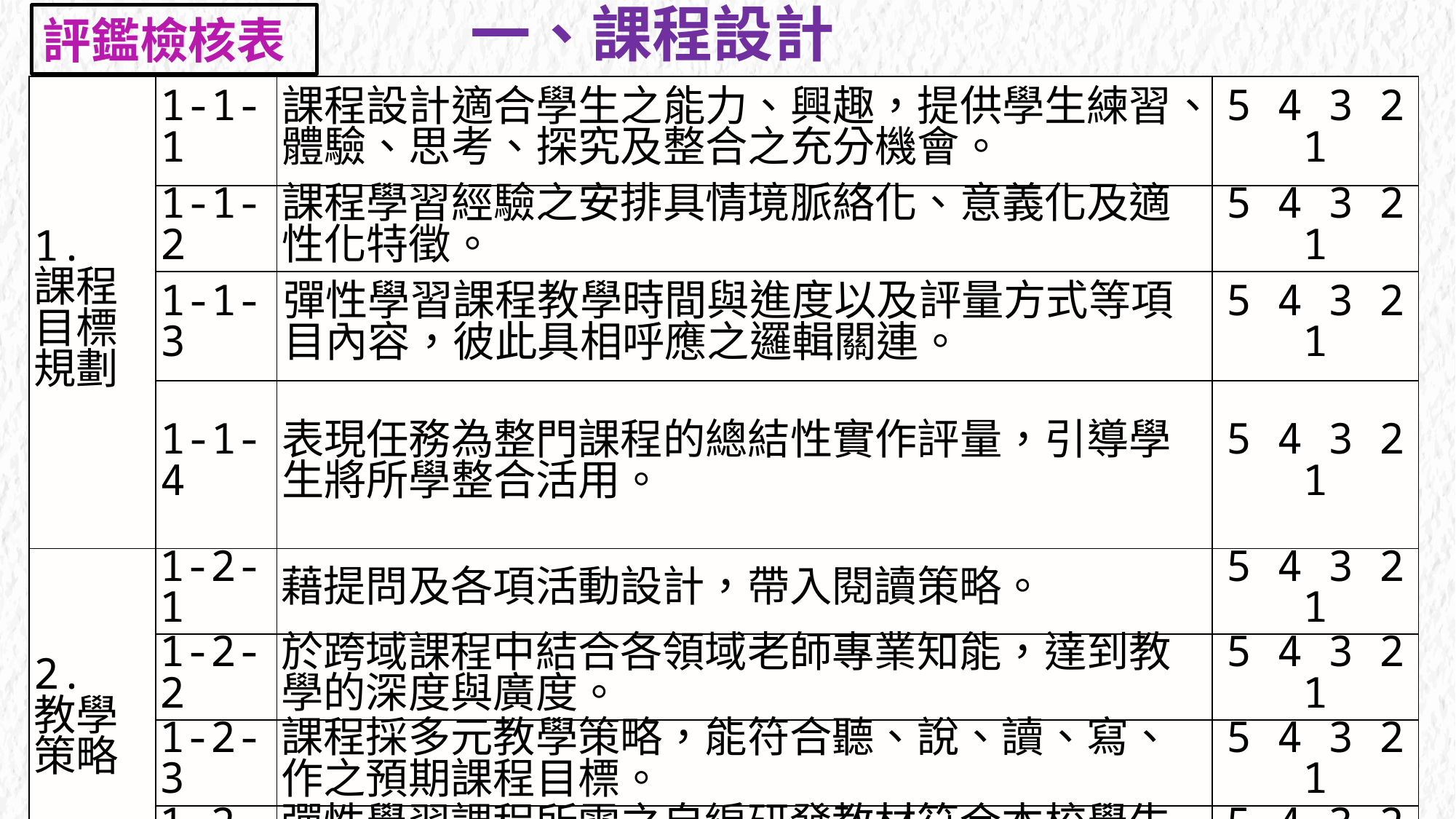

一、課程設計
評鑑檢核表
| 1. 課程目標規劃 | 1-1-1 | 課程設計適合學生之能力、興趣，提供學生練習、體驗、思考、探究及整合之充分機會。 | 5 4 3 2 1 |
| --- | --- | --- | --- |
|  | 1-1-2 | 課程學習經驗之安排具情境脈絡化、意義化及適性化特徵。 | 5 4 3 2 1 |
|  | 1-1-3 | 彈性學習課程教學時間與進度以及評量方式等項 目內容，彼此具相呼應之邏輯關連。 | 5 4 3 2 1 |
|  | 1-1-4 | 表現任務為整門課程的總結性實作評量，引導學生將所學整合活用。 | 5 4 3 2 1 |
| 2. 教學 策略 | 1-2-1 | 藉提問及各項活動設計，帶入閱讀策略。 | 5 4 3 2 1 |
|  | 1-2-2 | 於跨域課程中結合各領域老師專業知能，達到教學的深度與廣度。 | 5 4 3 2 1 |
|  | 1-2-3 | 課程採多元教學策略，能符合聽、說、讀、寫、作之預期課程目標。 | 5 4 3 2 1 |
|  | 1-2-4 | 彈性學習課程所需之自編研發教材符合本校學生學習背景及需求。 | 5 4 3 2 1 |